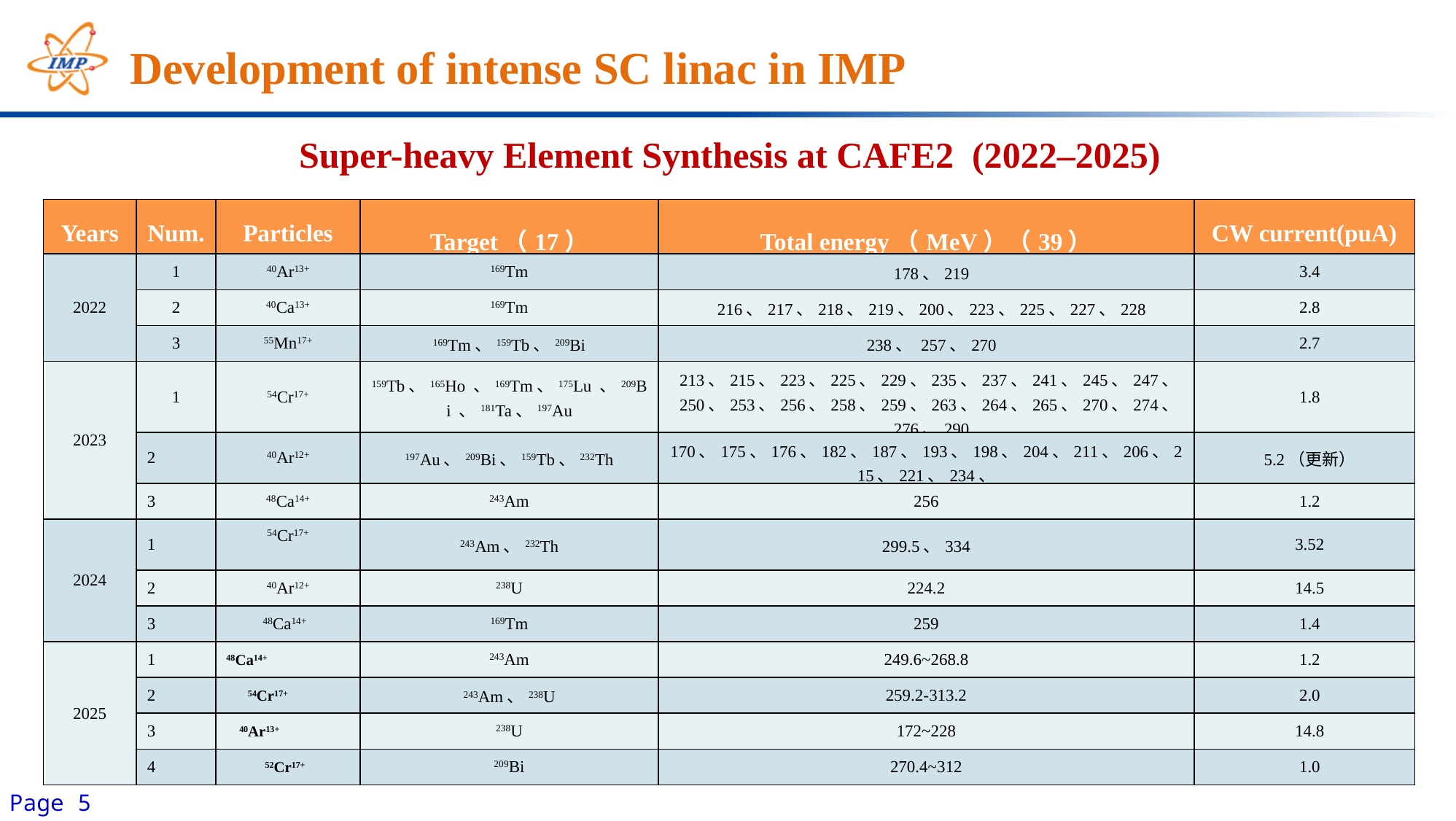

# Development of intense SC linac in IMP
Super-heavy Element Synthesis at CAFE2  (2022–2025)
| Years | Num. | Particles | Target（17） | Total energy（MeV）（39） | CW current(puA) |
| --- | --- | --- | --- | --- | --- |
| 2022 | 1 | 40Ar13+ | 169Tm | 178、219 | 3.4 |
|  | 2 | 40Ca13+ | 169Tm | 216、217、218、219、200、223、225、227、228 | 2.8 |
|  | 3 | 55Mn17+ | 169Tm、159Tb、209Bi | 238、 257、270 | 2.7 |
| 2023 | 1 | 54Cr17+ | 159Tb、165Ho 、169Tm、175Lu 、209Bi 、181Ta、197Au | 213、215、223、225、229、235、237、241、245、247、250、253、256、258、259、263、264、265、270、274、276、290 | 1.8 |
|  | 2 | 40Ar12+ | 197Au、209Bi、159Tb、232Th | 170、175、176、182、187、193、198、204、211、206、215、221、234、 | 5.2（更新） |
|  | 3 | 48Ca14+ | 243Am | 256 | 1.2 |
| 2024 | 1 | 54Cr17+ | 243Am、232Th | 299.5、334 | 3.52 |
|  | 2 | 40Ar12+ | 238U | 224.2 | 14.5 |
|  | 3 | 48Ca14+ | 169Tm | 259 | 1.4 |
| 2025 | 1 | 48Ca14+ | 243Am | 249.6~268.8 | 1.2 |
|  | 2 | 54Cr17+ | 243Am、238U | 259.2-313.2 | 2.0 |
|  | 3 | 40Ar13+ | 238U | 172~228 | 14.8 |
|  | 4 | 52Cr17+ | 209Bi | 270.4~312 | 1.0 |